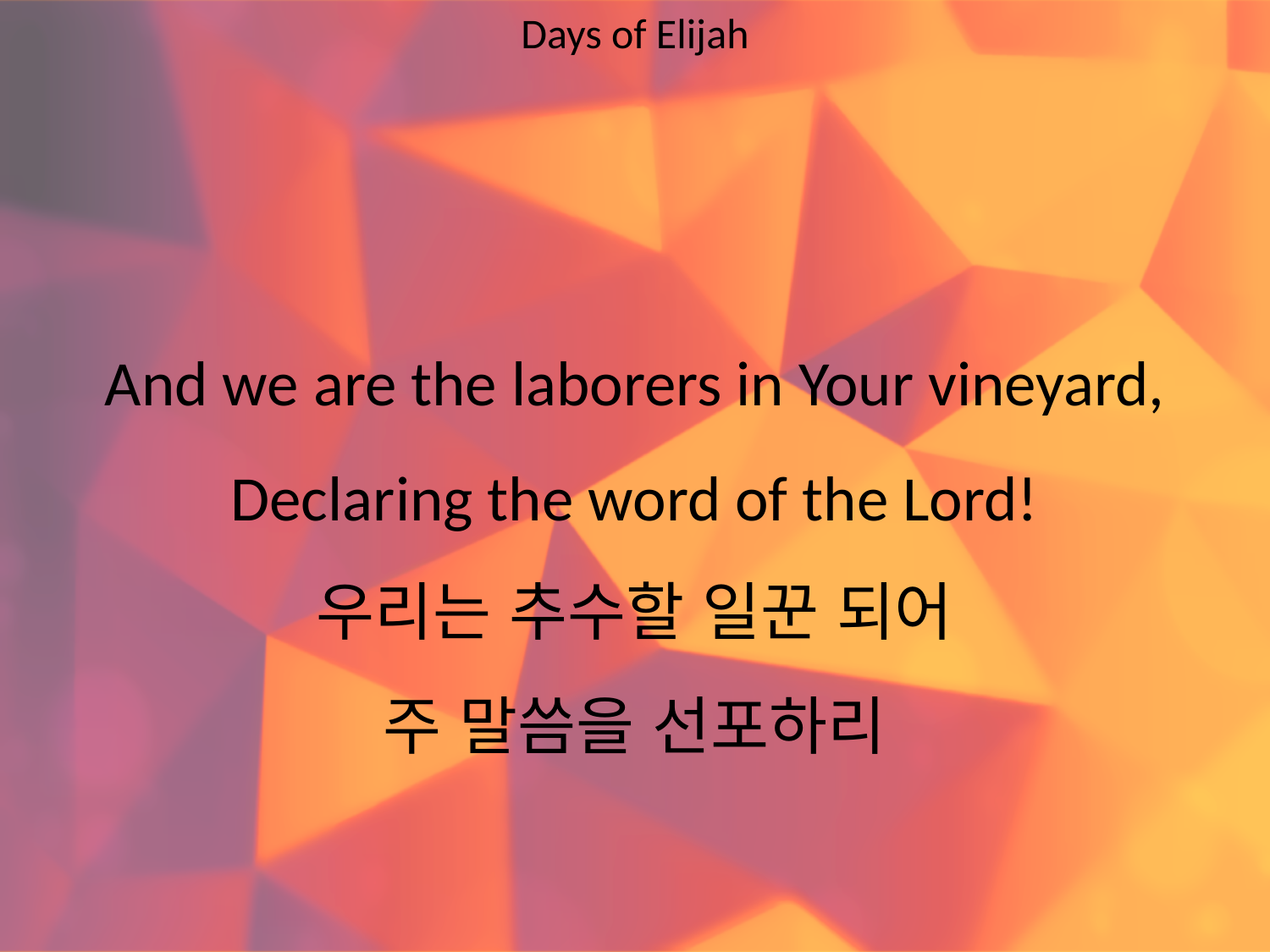

Days of Elijah
#
And we are the laborers in Your vineyard,
Declaring the word of the Lord!
우리는 추수할 일꾼 되어
주 말씀을 선포하리